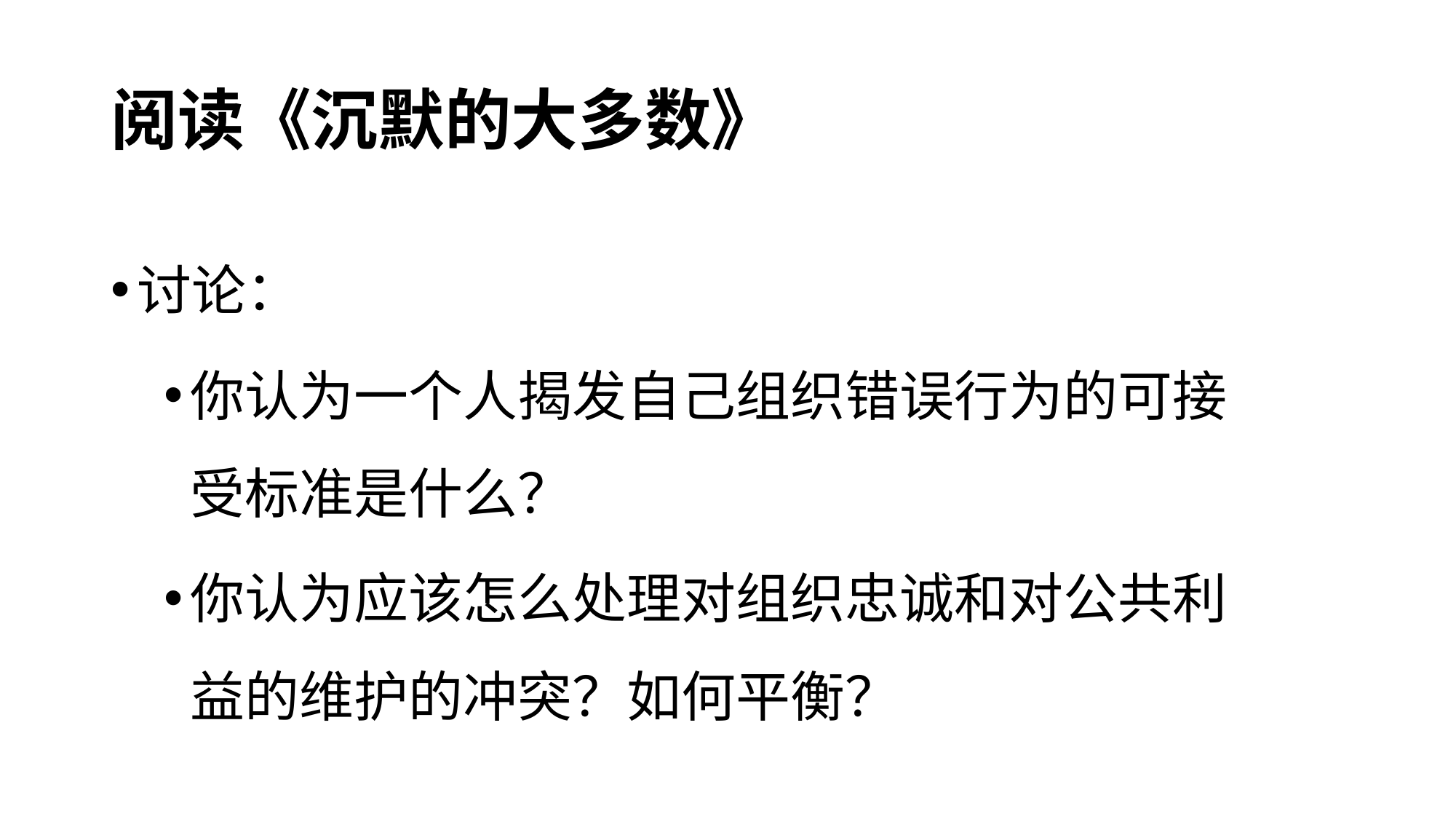

# 阅读《沉默的大多数》
讨论：
你认为一个人揭发自己组织错误行为的可接受标准是什么？
你认为应该怎么处理对组织忠诚和对公共利益的维护的冲突？如何平衡？